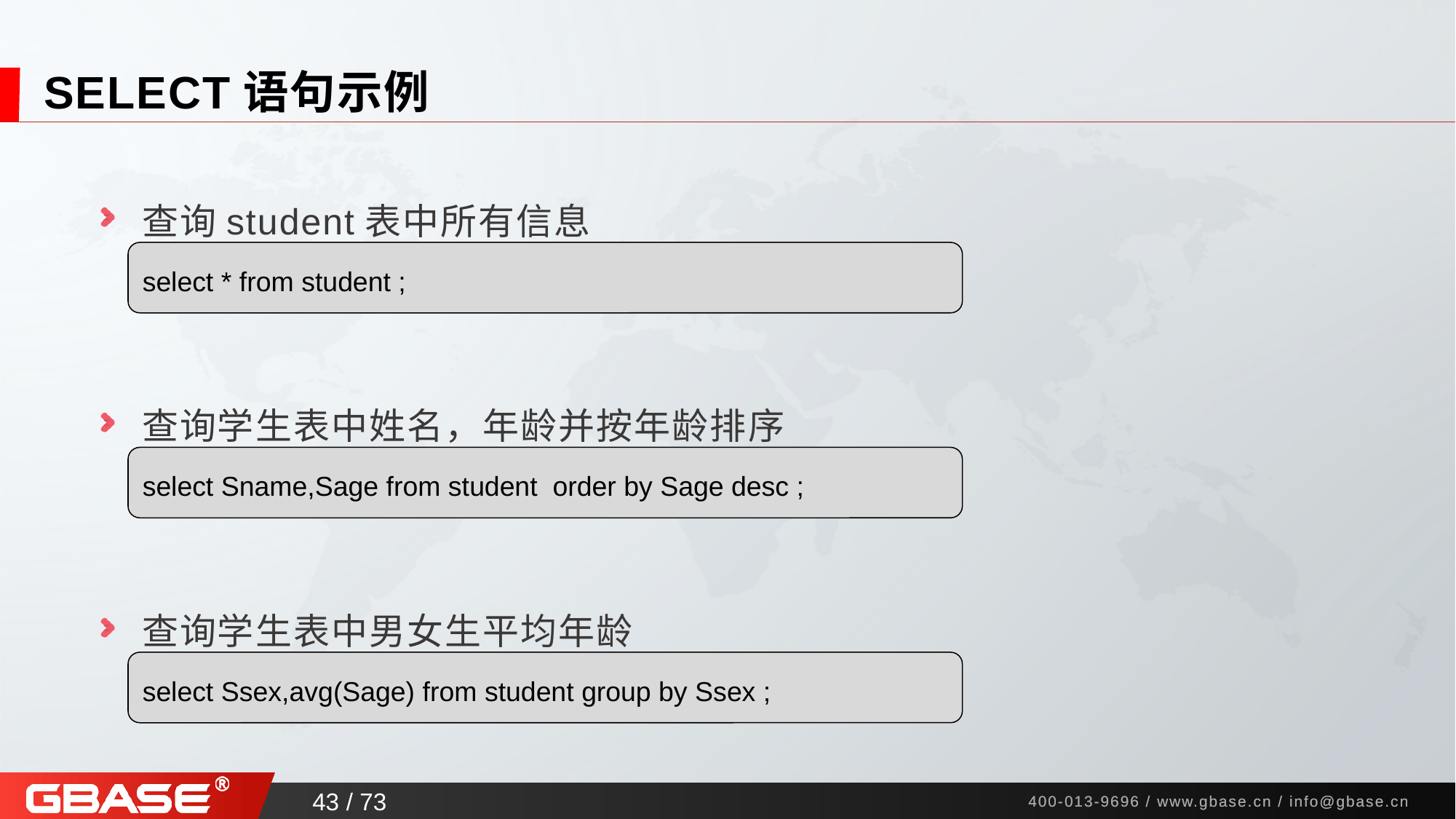

# SELECT语句示例
查询student表中所有信息

查询学生表中姓名，年龄并按年龄排序

查询学生表中男女生平均年龄

select * from student ;
select Sname,Sage from student  order by Sage desc ;
select Ssex,avg(Sage) from student group by Ssex ;